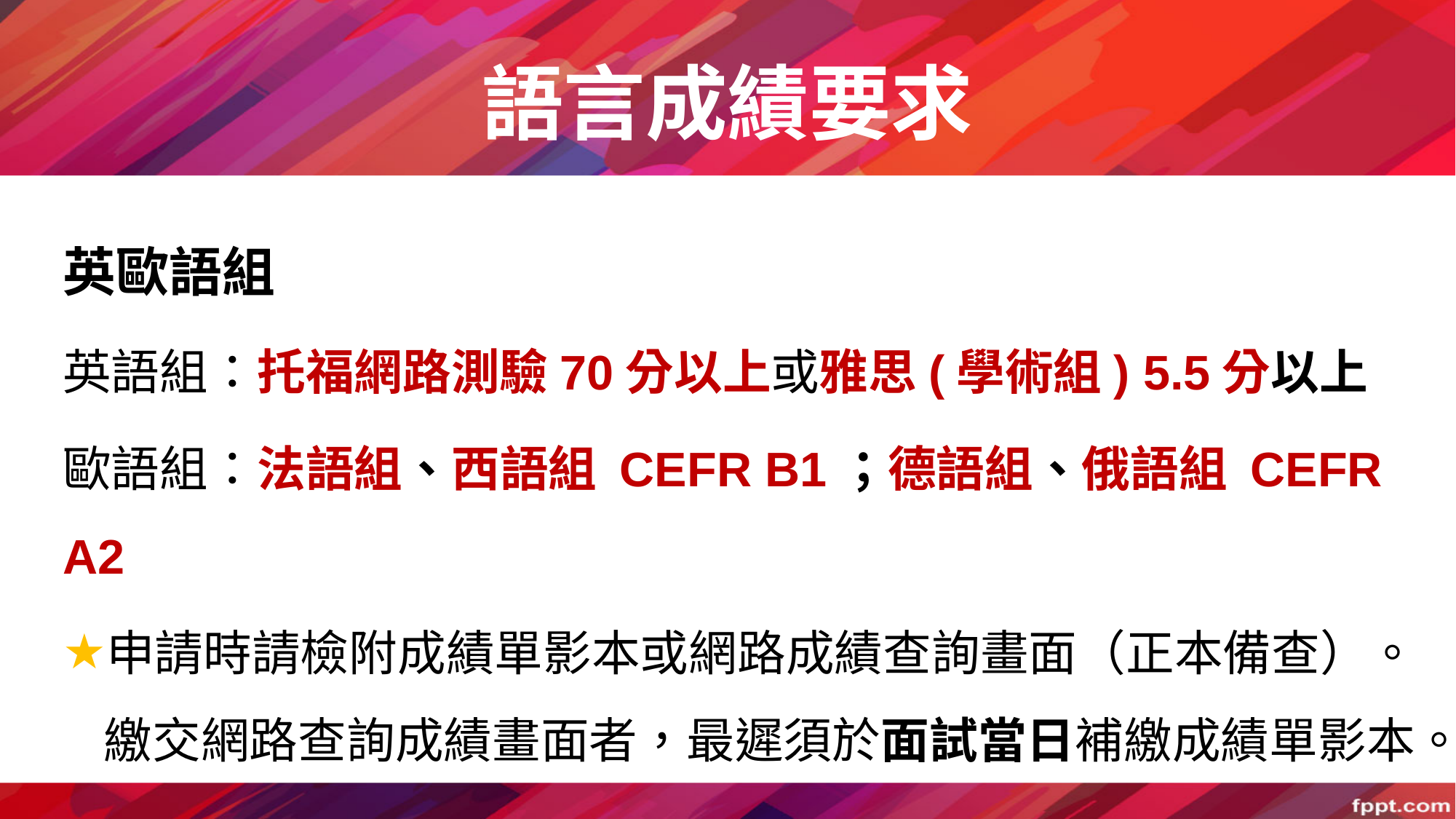

# 語言成績要求
英歐語組
英語組：托福網路測驗70分以上或雅思(學術組) 5.5分以上
歐語組：法語組、西語組 CEFR B1；德語組、俄語組 CEFR A2
申請時請檢附成績單影本或網路成績查詢畫面（正本備查）。繳交網路查詢成績畫面者，最遲須於面試當日補繳成績單影本。